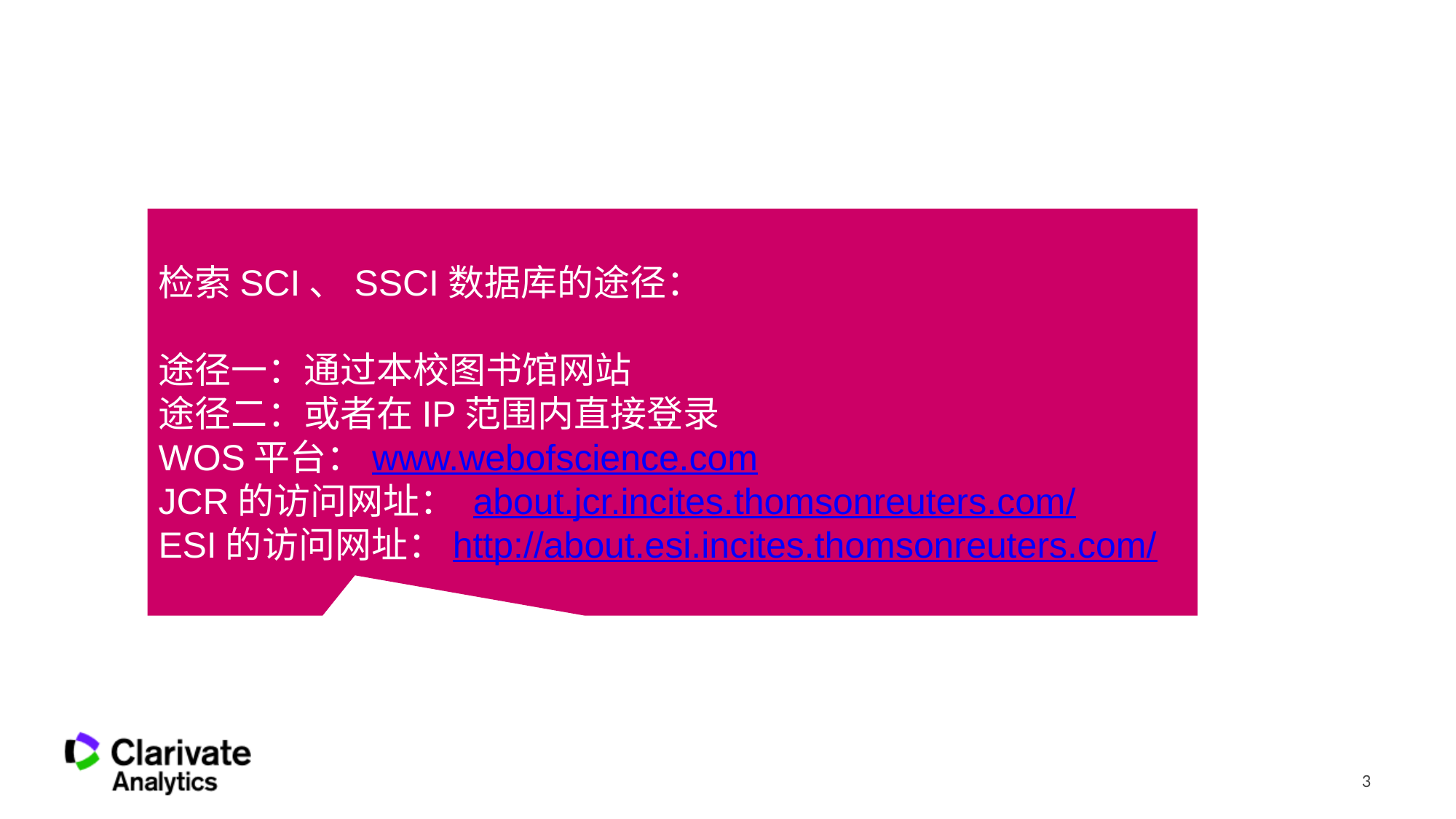

#

检索SCI、SSCI数据库的途径：

途径一：通过本校图书馆网站
途径二：或者在IP范围内直接登录
WOS平台：www.webofscience.com
JCR的访问网址： about.jcr.incites.thomsonreuters.com/
ESI的访问网址：http://about.esi.incites.thomsonreuters.com/